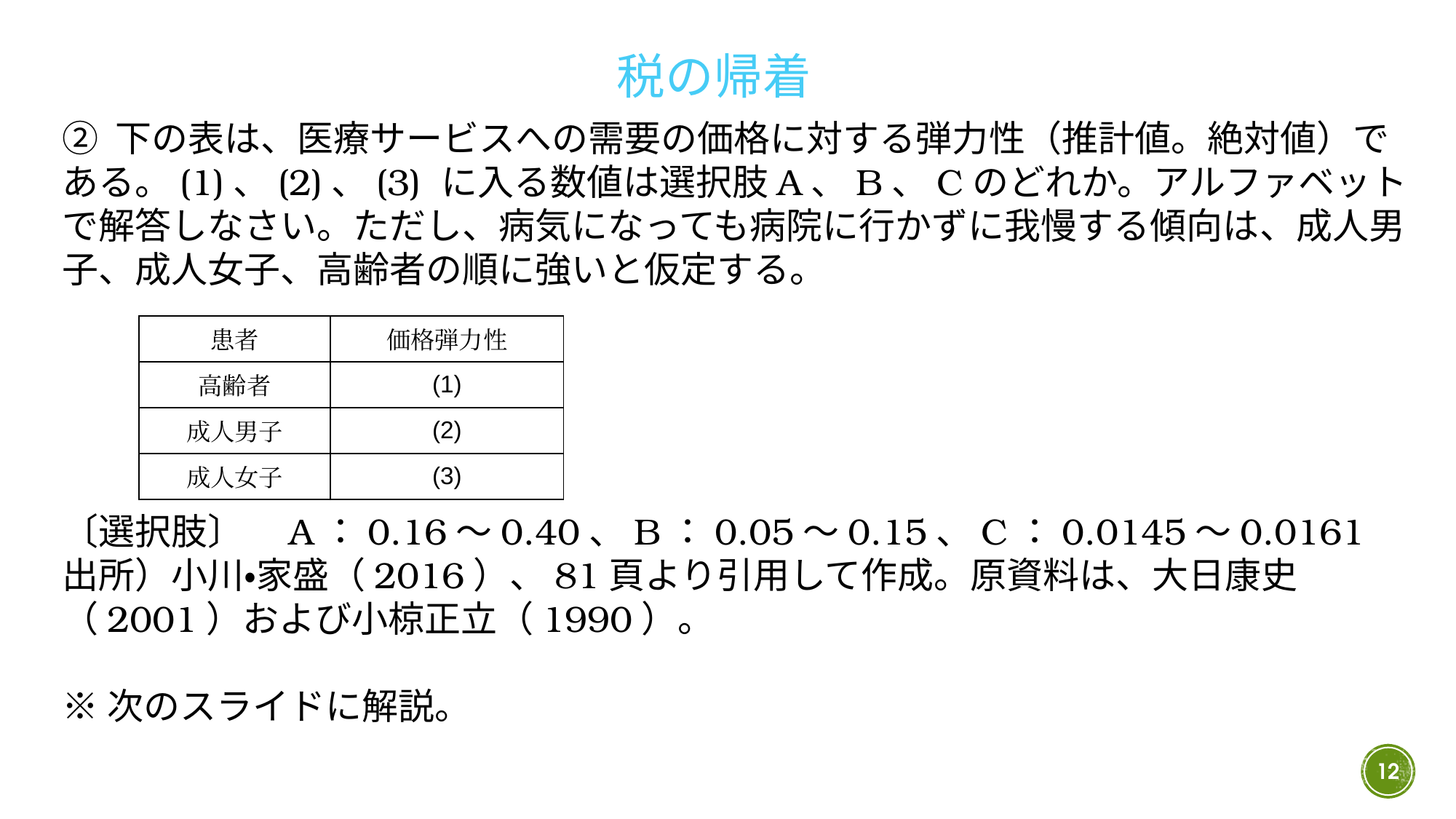

税の帰着
② 下の表は、医療サービスへの需要の価格に対する弾力性（推計値。絶対値）である。(1)、(2)、(3) に入る数値は選択肢A、B、Cのどれか。アルファベットで解答しなさい。ただし、病気になっても病院に行かずに我慢する傾向は、成人男子、成人女子、高齢者の順に強いと仮定する。

〔選択肢〕　A：0.16～0.40、B：0.05～0.15、C：0.0145～0.0161
出所）小川・家盛（2016）、81頁より引用して作成。原資料は、大日康史（2001）および小椋正立（1990）。

※次のスライドに解説。

| 患者 | 価格弾力性 |
| --- | --- |
| 高齢者 | (1) |
| 成人男子 | (2) |
| 成人女子 | (3) |
12